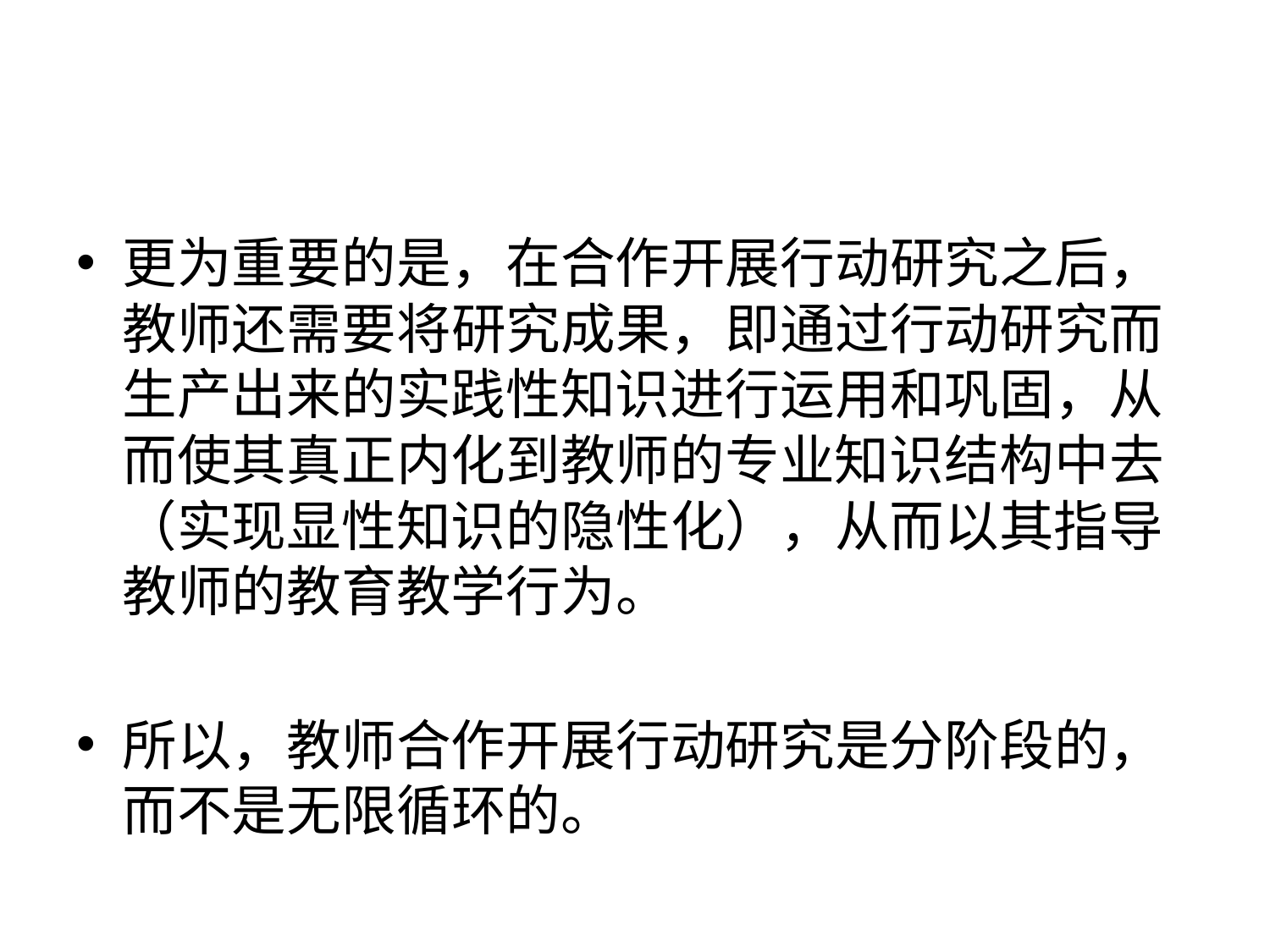

#
更为重要的是，在合作开展行动研究之后，教师还需要将研究成果，即通过行动研究而生产出来的实践性知识进行运用和巩固，从而使其真正内化到教师的专业知识结构中去（实现显性知识的隐性化），从而以其指导教师的教育教学行为。

所以，教师合作开展行动研究是分阶段的，而不是无限循环的。